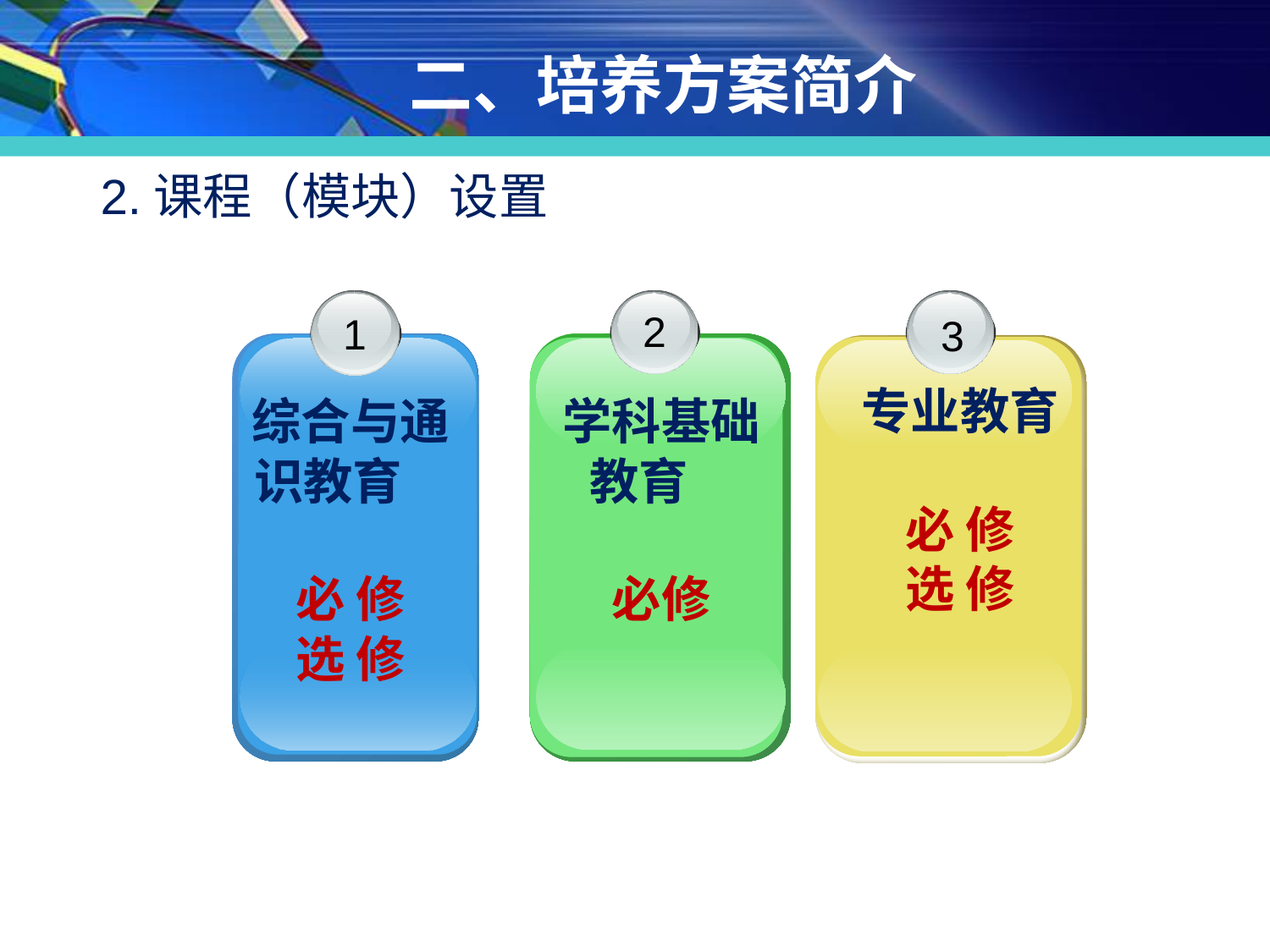

# 二、培养方案简介
2.课程（模块）设置

1

综合与通识教育

必 修
选 修

2

学科基础教育

必修

3

专业教育

必 修
选 修